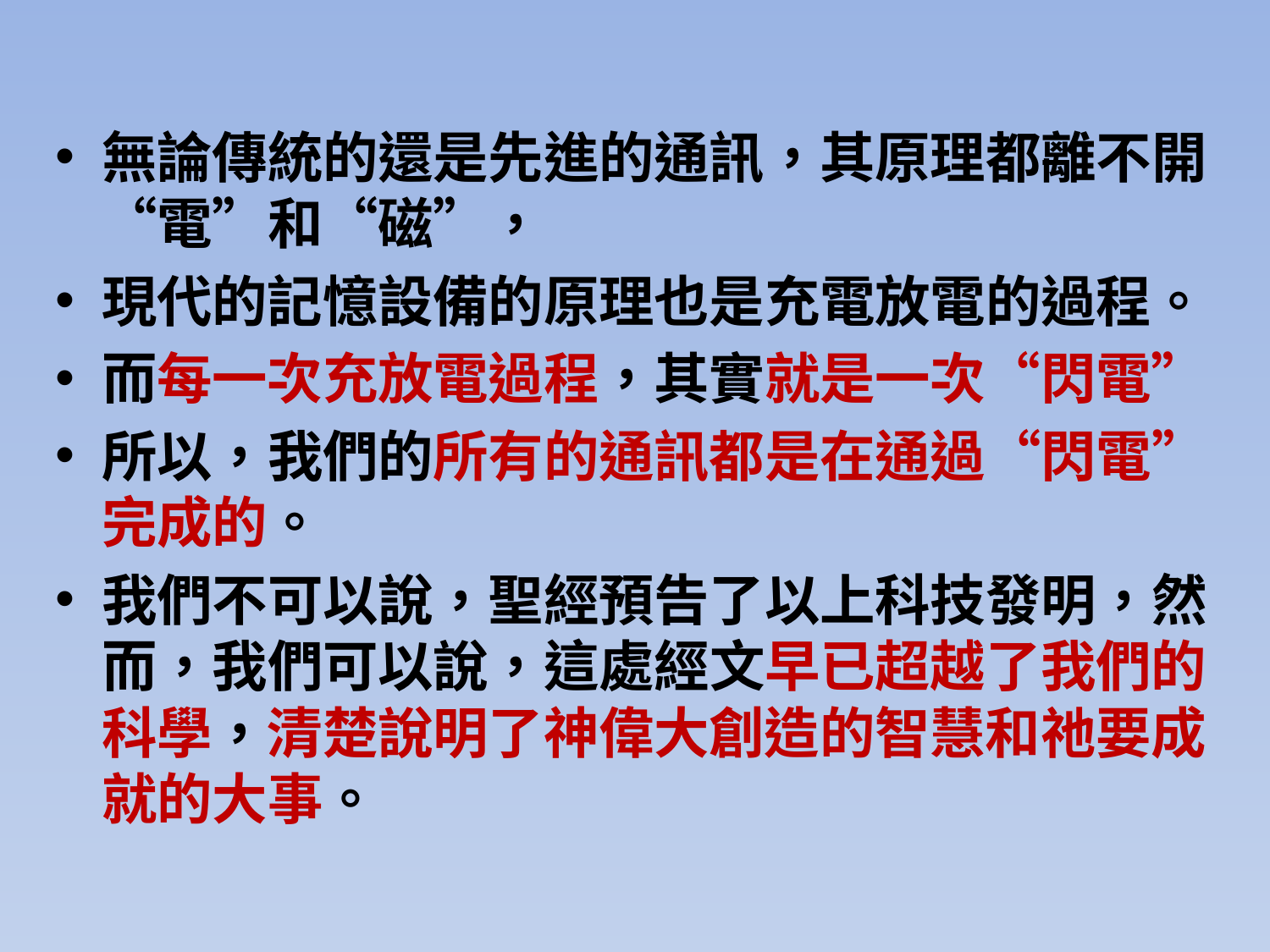

無論傳統的還是先進的通訊，其原理都離不開“電”和“磁”，
現代的記憶設備的原理也是充電放電的過程。
而每一次充放電過程，其實就是一次“閃電”
所以，我們的所有的通訊都是在通過“閃電”完成的。
我們不可以說，聖經預告了以上科技發明，然而，我們可以說，這處經文早已超越了我們的科學，清楚說明了神偉大創造的智慧和祂要成就的大事。